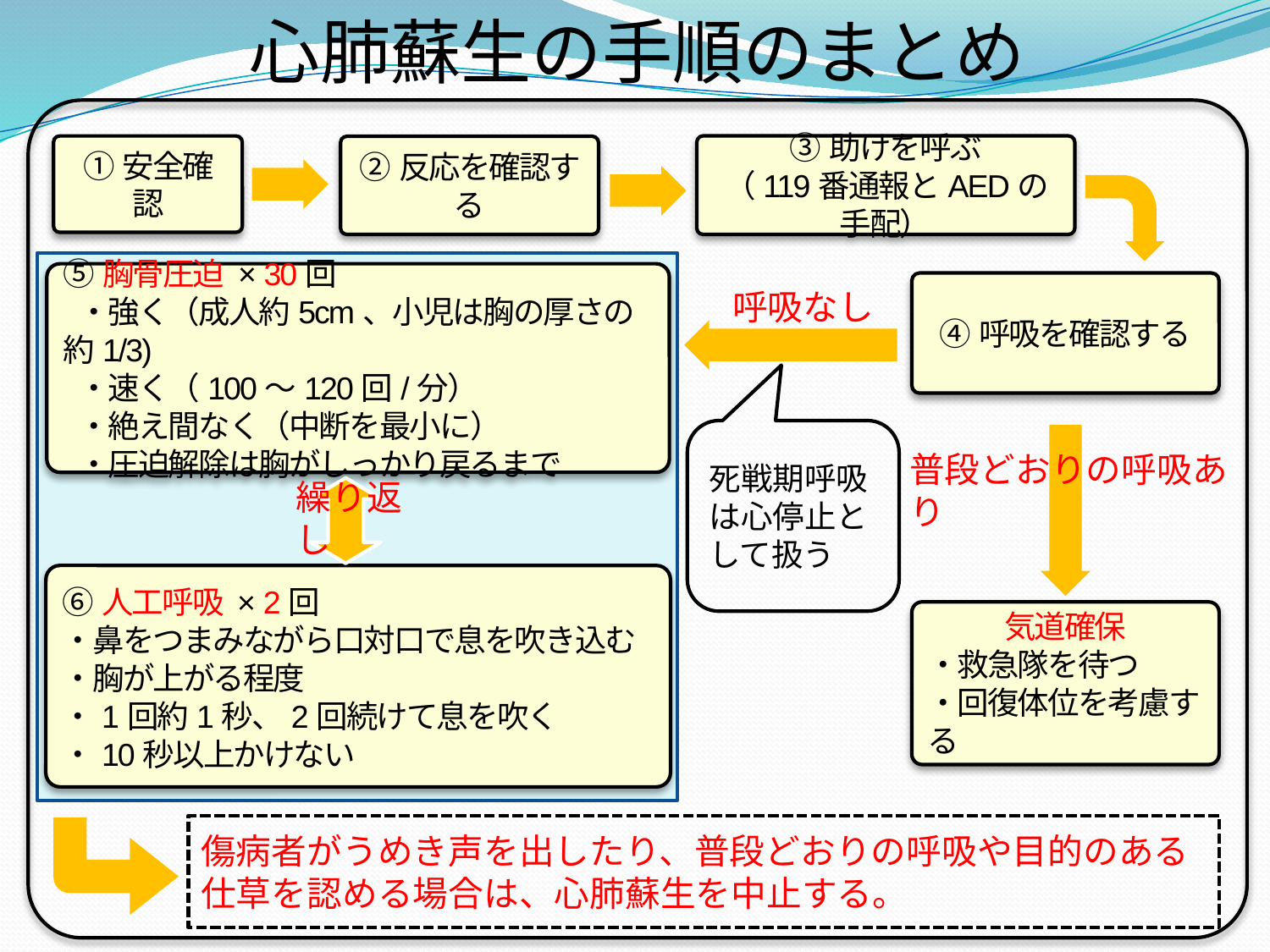

心肺蘇生の手順のまとめ

①安全確認
③助けを呼ぶ
（119番通報とAEDの手配）
②反応を確認する

⑤胸骨圧迫 × 30回
 ・強く（成人約5cm、小児は胸の厚さの約1/3)
 ・速く（100～120回/分）
 ・絶え間なく（中断を最小に）
 ・圧迫解除は胸がしっかり戻るまで
④呼吸を確認する
呼吸なし

死戦期呼吸は心停止として扱う
普段どおりの呼吸あり

繰り返し
⑥人工呼吸 × 2回
・鼻をつまみながら口対口で息を吹き込む
・胸が上がる程度
・1回約1秒、2回続けて息を吹く
・10秒以上かけない
気道確保
・救急隊を待つ
・回復体位を考慮する
傷病者がうめき声を出したり、普段どおりの呼吸や目的のある仕草を認める場合は、心肺蘇生を中止する。